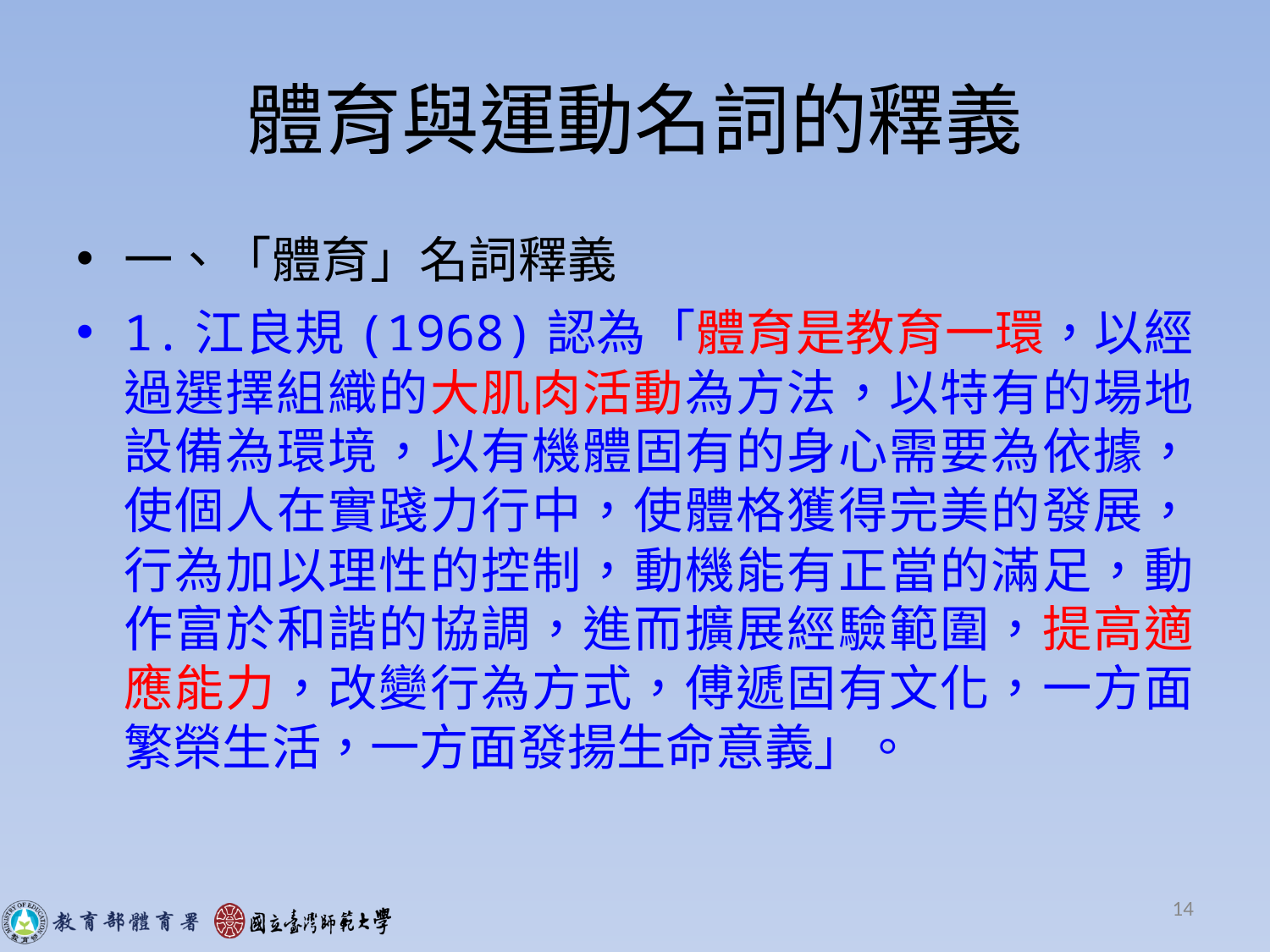

# 體育與運動名詞的釋義
一、「體育」名詞釋義
1.江良規(1968)認為「體育是教育一環，以經過選擇組織的大肌肉活動為方法，以特有的場地設備為環境，以有機體固有的身心需要為依據，使個人在實踐力行中，使體格獲得完美的發展，行為加以理性的控制，動機能有正當的滿足，動作富於和諧的協調，進而擴展經驗範圍，提高適應能力，改變行為方式，傅遞固有文化，一方面繁榮生活，一方面發揚生命意義」。
14